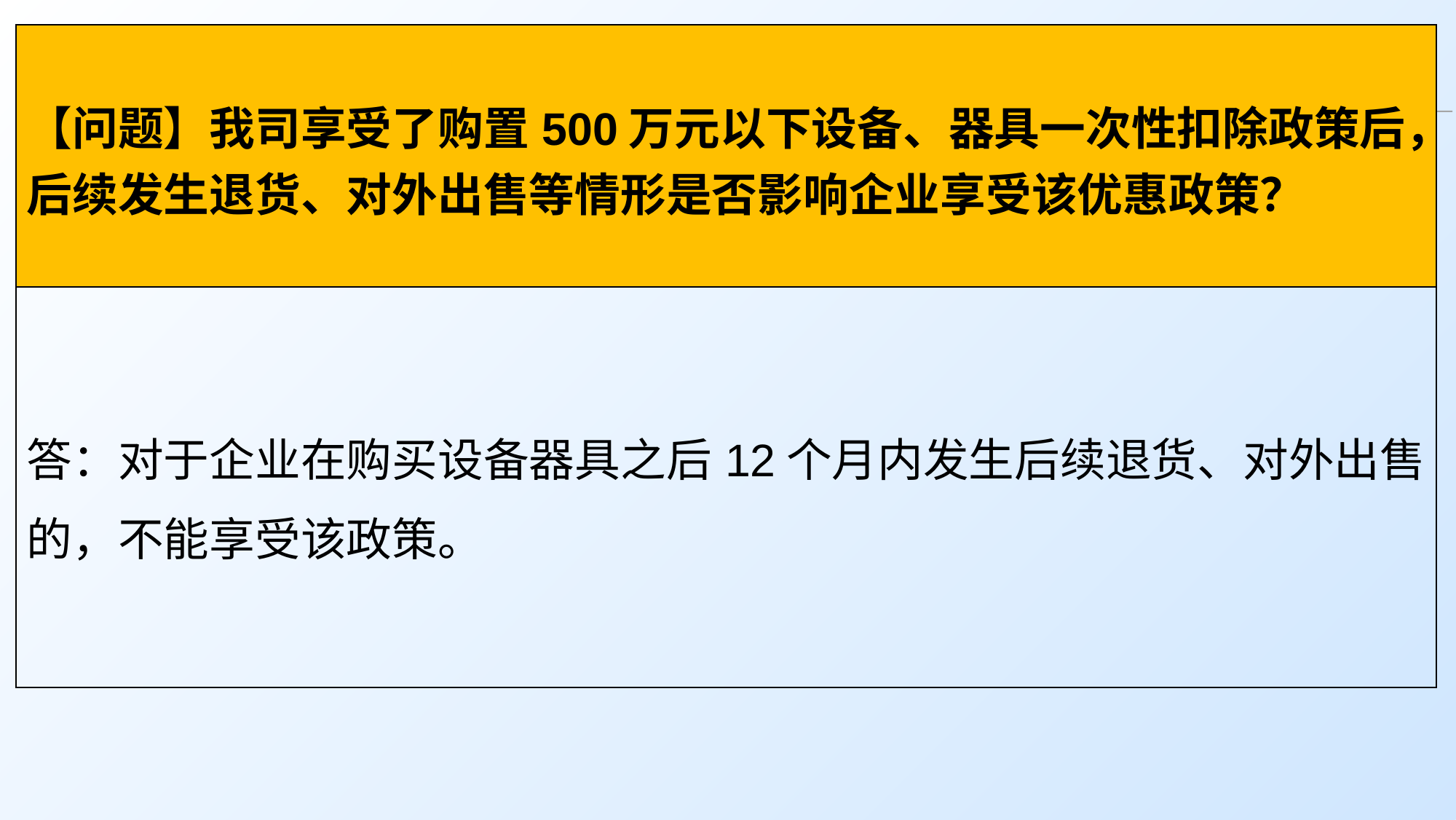

| 【问题】我司享受了购置500万元以下设备、器具一次性扣除政策后，后续发生退货、对外出售等情形是否影响企业享受该优惠政策？ |
| --- |
| 答：对于企业在购买设备器具之后12个月内发生后续退货、对外出售的，不能享受该政策。 |